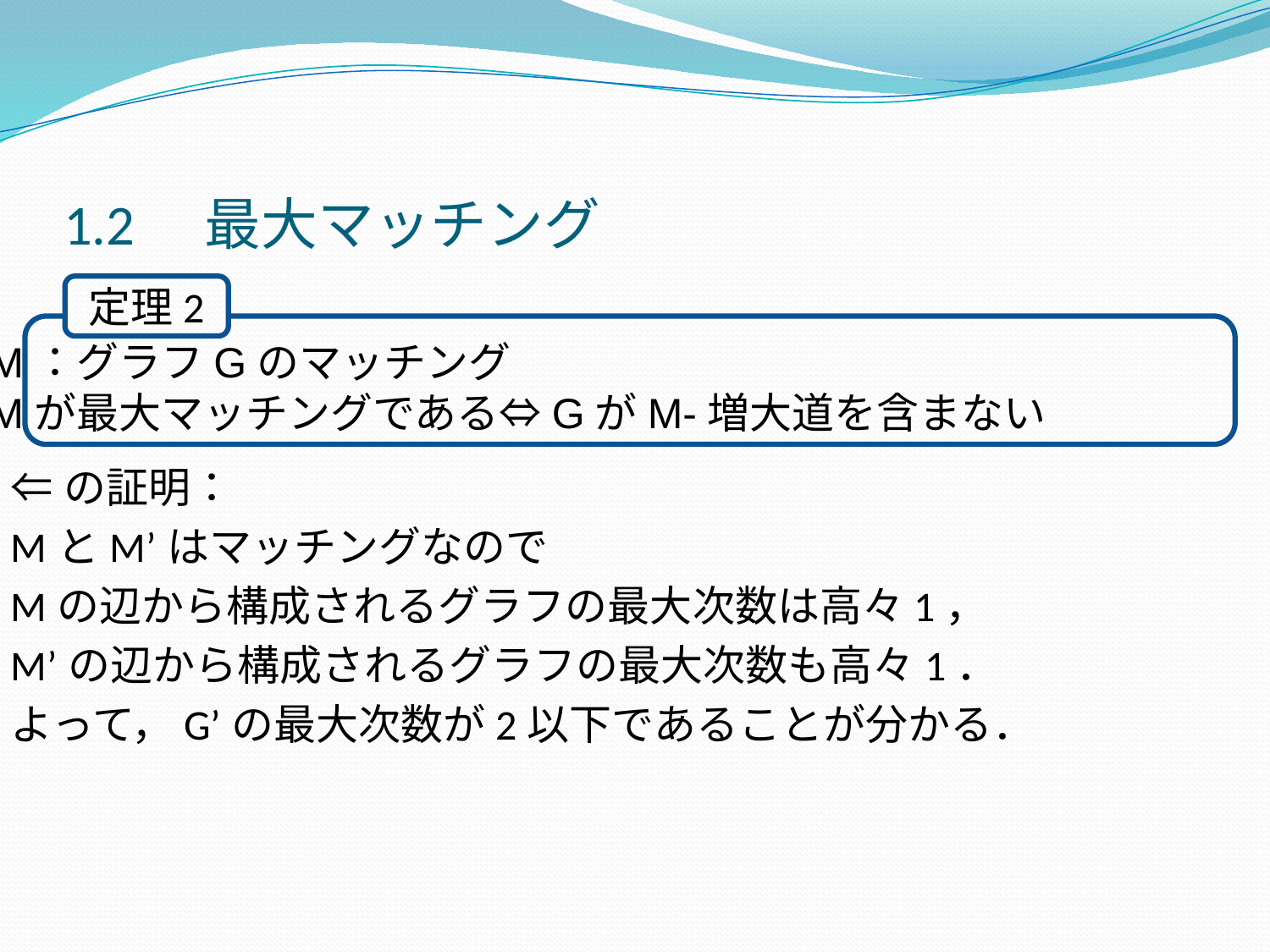

1.2　最大マッチング
定理2

⇐の証明：
MとM’はマッチングなので
Mの辺から構成されるグラフの最大次数は高々1，
M’の辺から構成されるグラフの最大次数も高々1．
よって，G’の最大次数が2以下であることが分かる．

M：グラフGのマッチング
Mが最大マッチングである⇔GがM-増大道を含まない